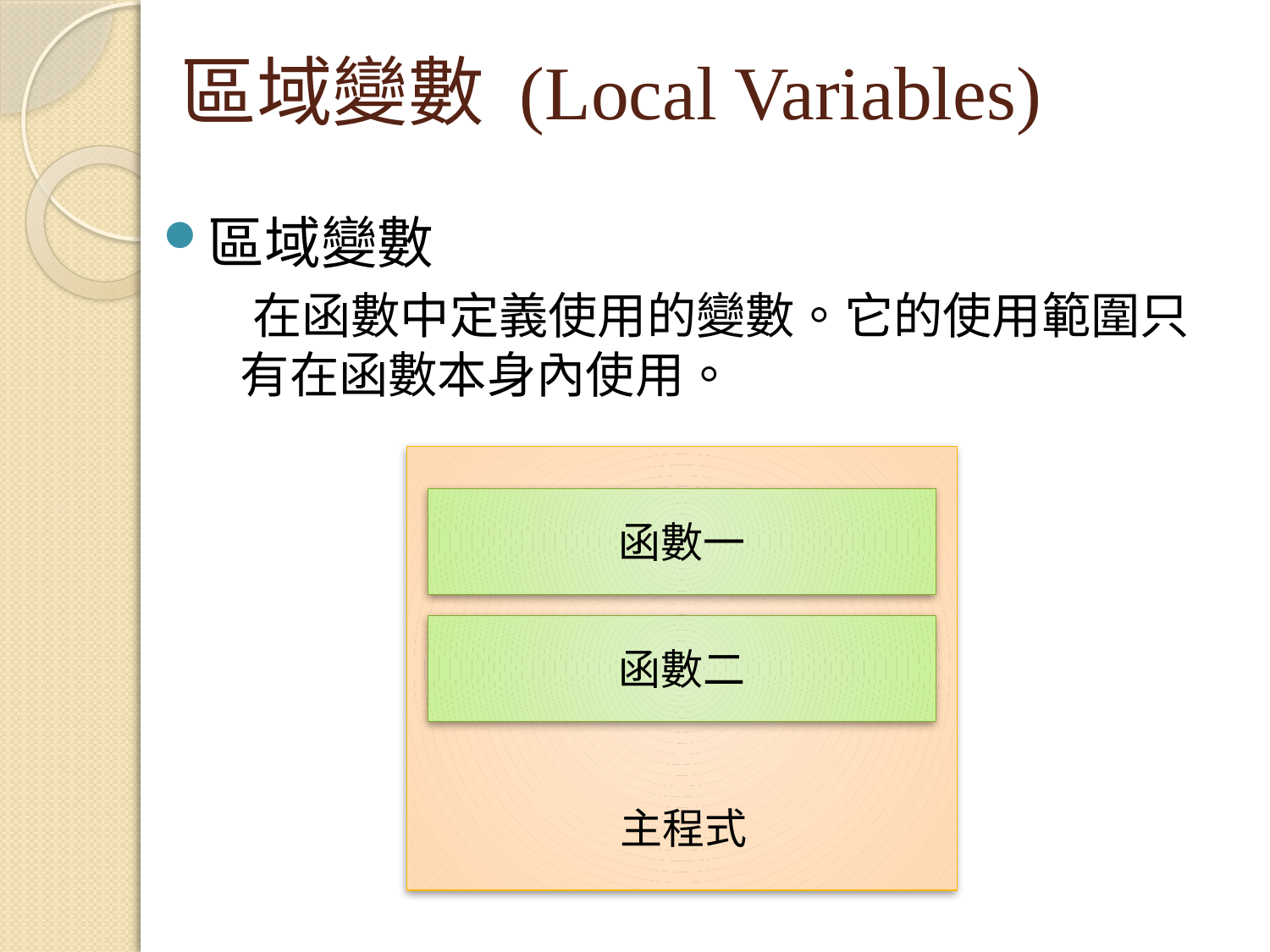

# 區域變數 (Local Variables)
區域變數
   在函數中定義使用的變數。它的使用範圍只有在函數本身內使用。

函數一
函數二
主程式